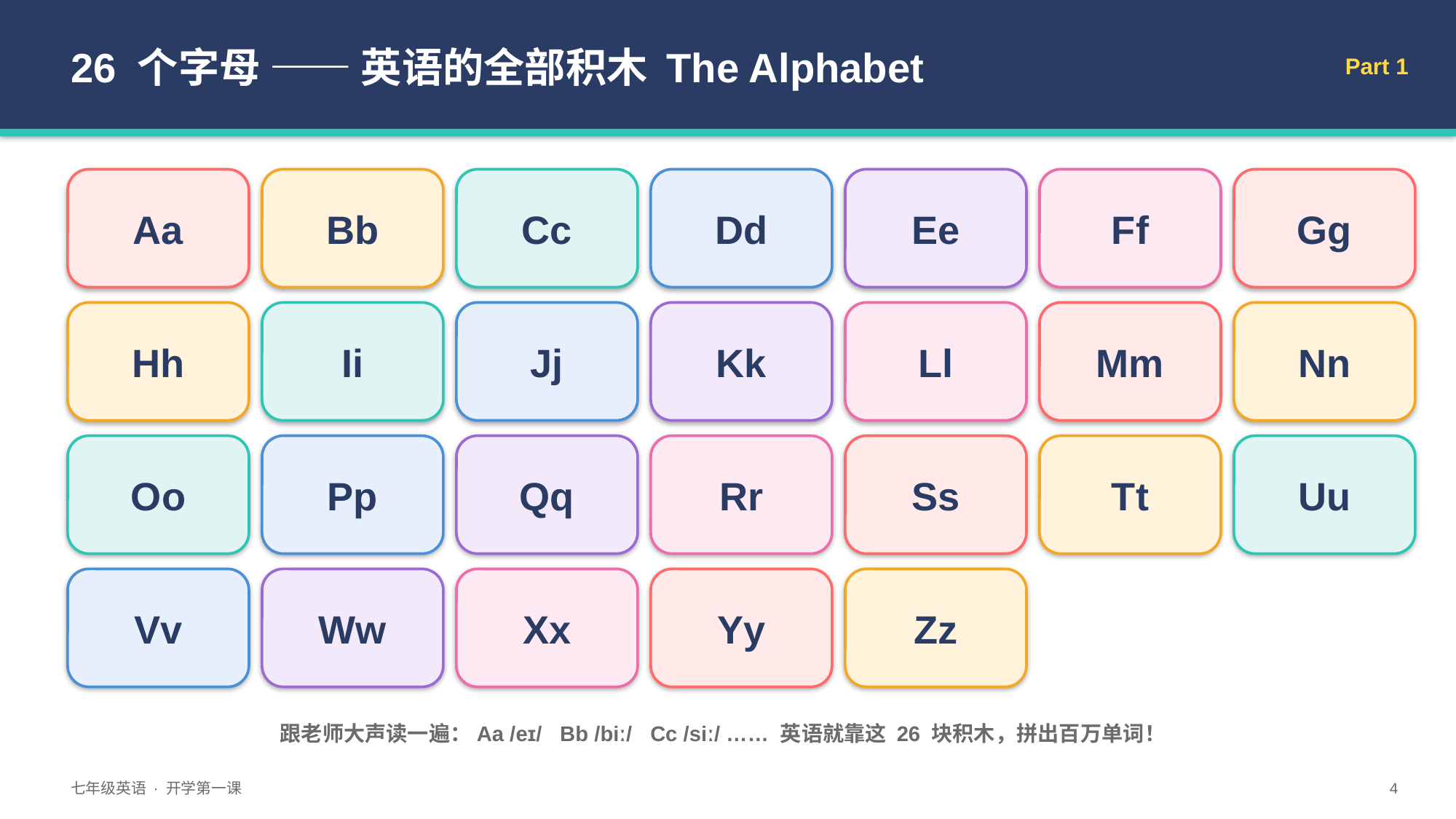

26 个字母 —— 英语的全部积木 The Alphabet
Part 1

Aa
Bb
Cc
Dd
Ee
Ff
Gg
Hh
Ii
Jj
Kk
Ll
Mm
Nn
Oo
Pp
Qq
Rr
Ss
Tt
Uu
Vv
Ww
Xx
Yy
Zz
跟老师大声读一遍：Aa /eɪ/   Bb /biː/   Cc /siː/ …… 英语就靠这 26 块积木，拼出百万单词！
七年级英语 · 开学第一课
4